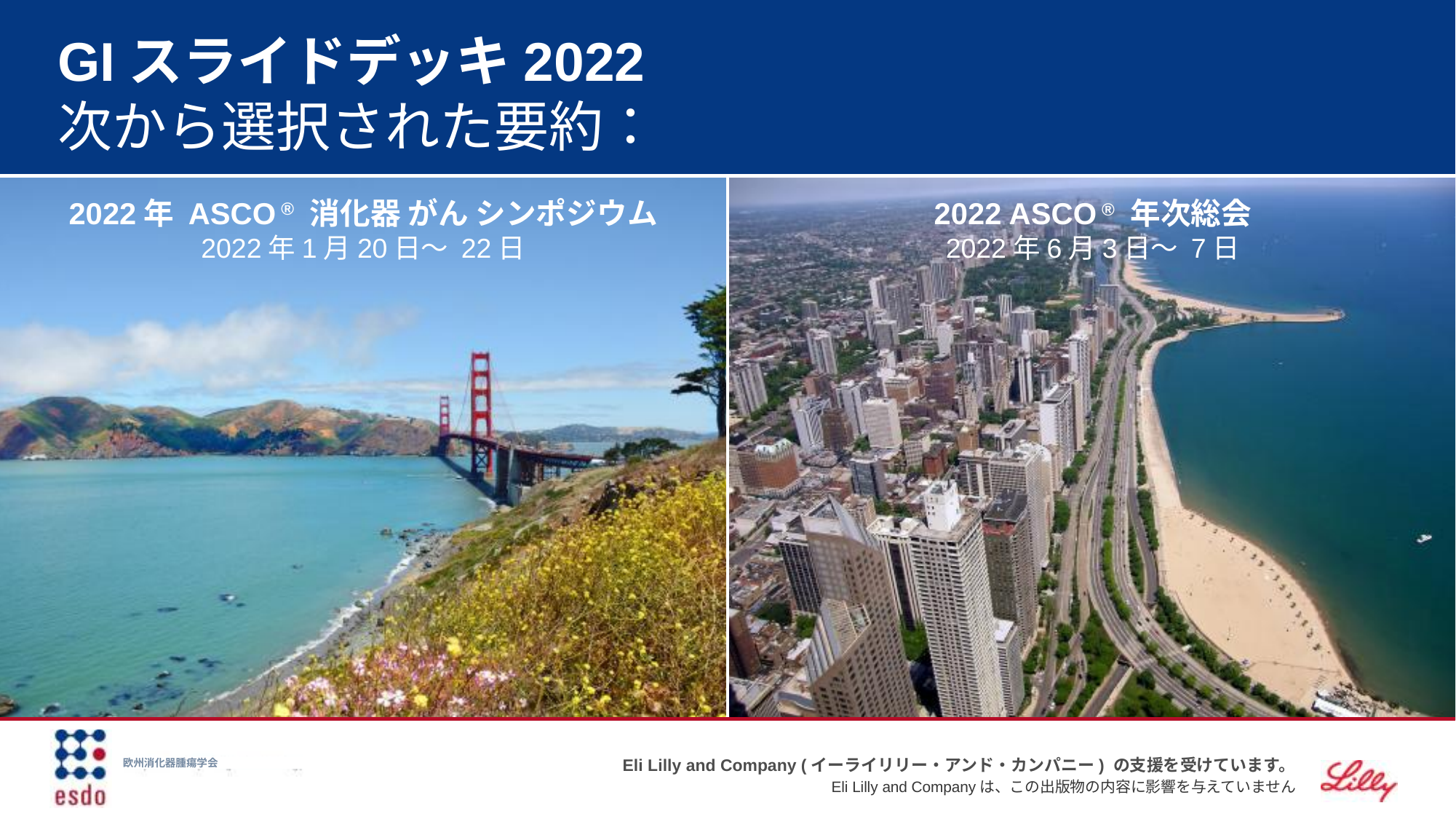

# GIスライドデッキ2022 次から選択された要約：
2022年 ASCO ® 消化器 がん シンポジウム
2022年1月20日～ 22日
2022 ASCO ® 年次総会
2022年6月3日～ 7日
Eli Lilly and Company (イーライリリー・アンド・カンパニー) の支援を受けています。
 Eli Lilly and Companyは、この出版物の内容に影響を与えていません
欧州消化器腫瘍学会